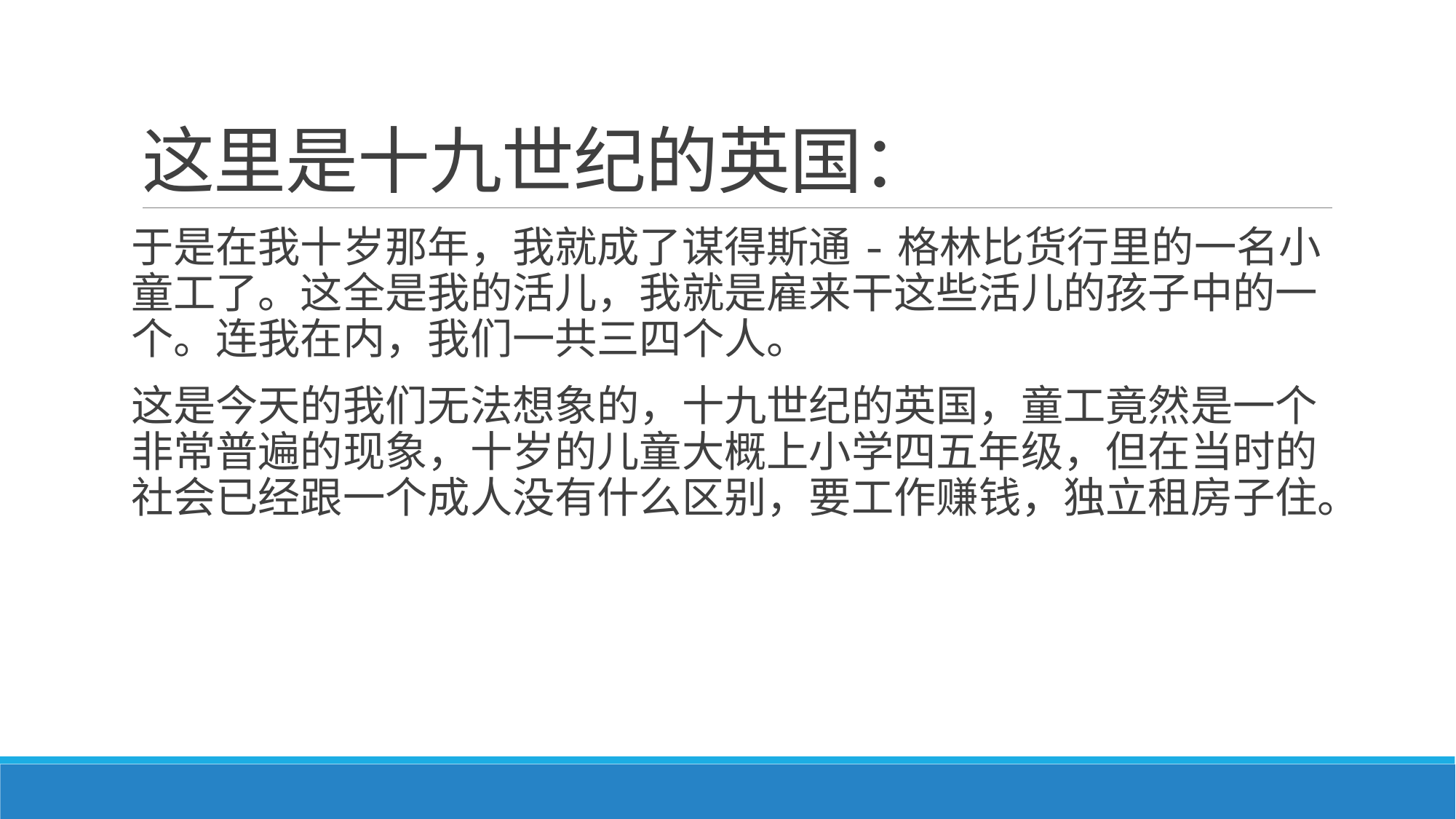

# 这里是十九世纪的英国：
于是在我十岁那年，我就成了谋得斯通-格林比货行里的一名小童工了。这全是我的活儿，我就是雇来干这些活儿的孩子中的一个。连我在内，我们一共三四个人。
这是今天的我们无法想象的，十九世纪的英国，童工竟然是一个非常普遍的现象，十岁的儿童大概上小学四五年级，但在当时的社会已经跟一个成人没有什么区别，要工作赚钱，独立租房子住。